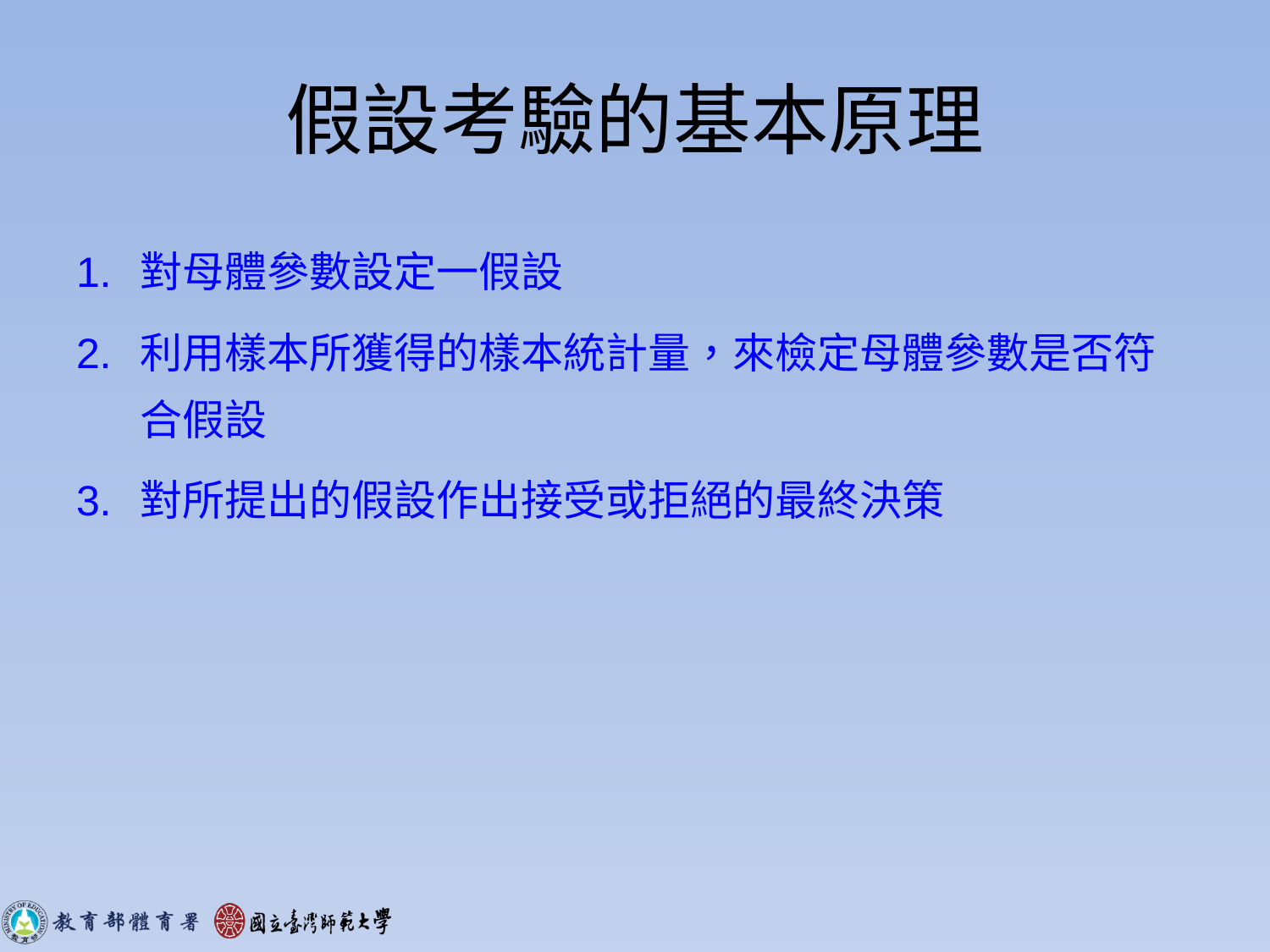

# 假設考驗的基本原理
對母體參數設定一假設
利用樣本所獲得的樣本統計量，來檢定母體參數是否符合假設
對所提出的假設作出接受或拒絕的最終決策